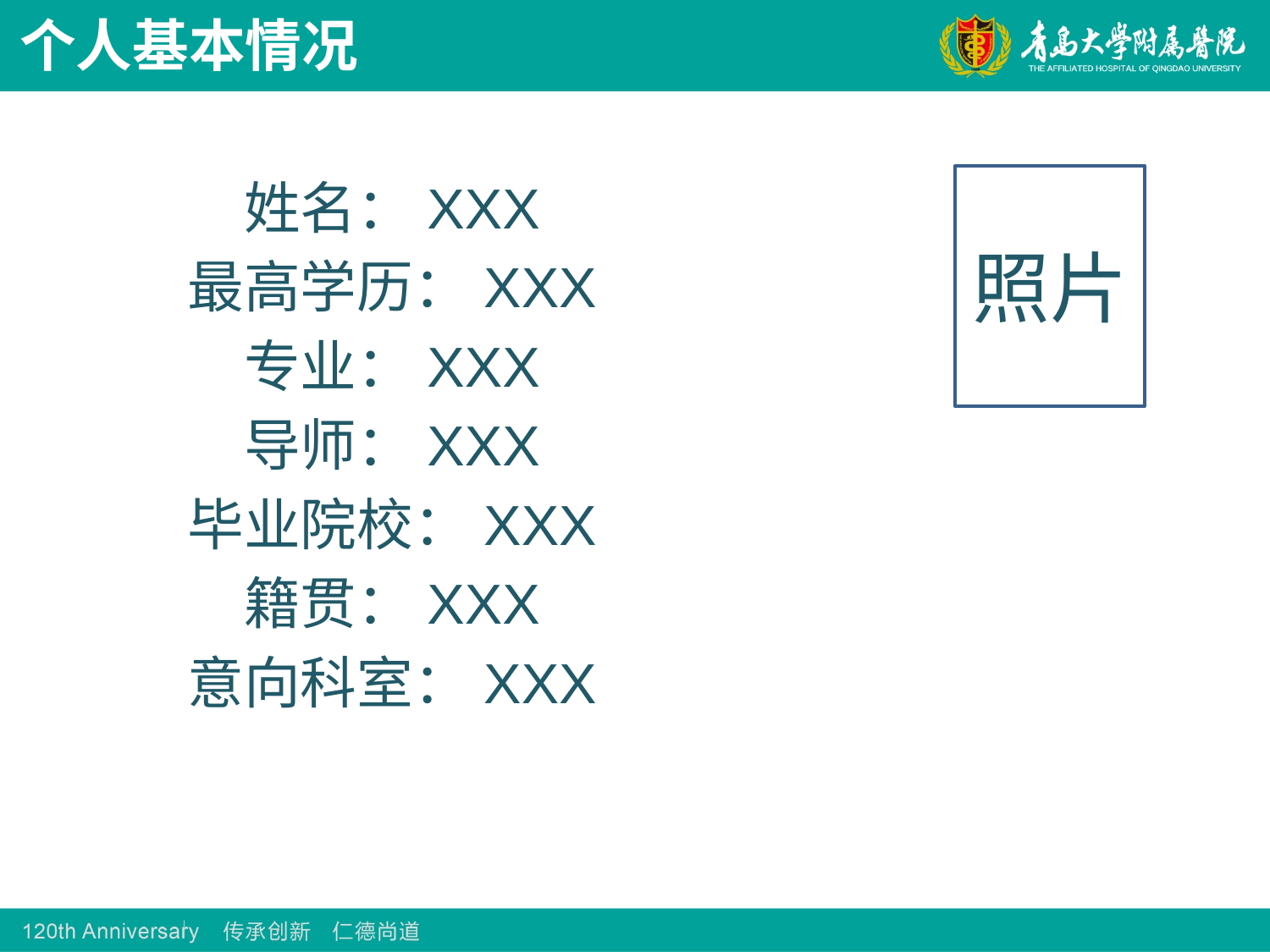

个人基本情况
姓名：XXX
最高学历：XXX
专业：XXX
导师：XXX
毕业院校：XXX
籍贯：XXX
意向科室：XXX
# 照片